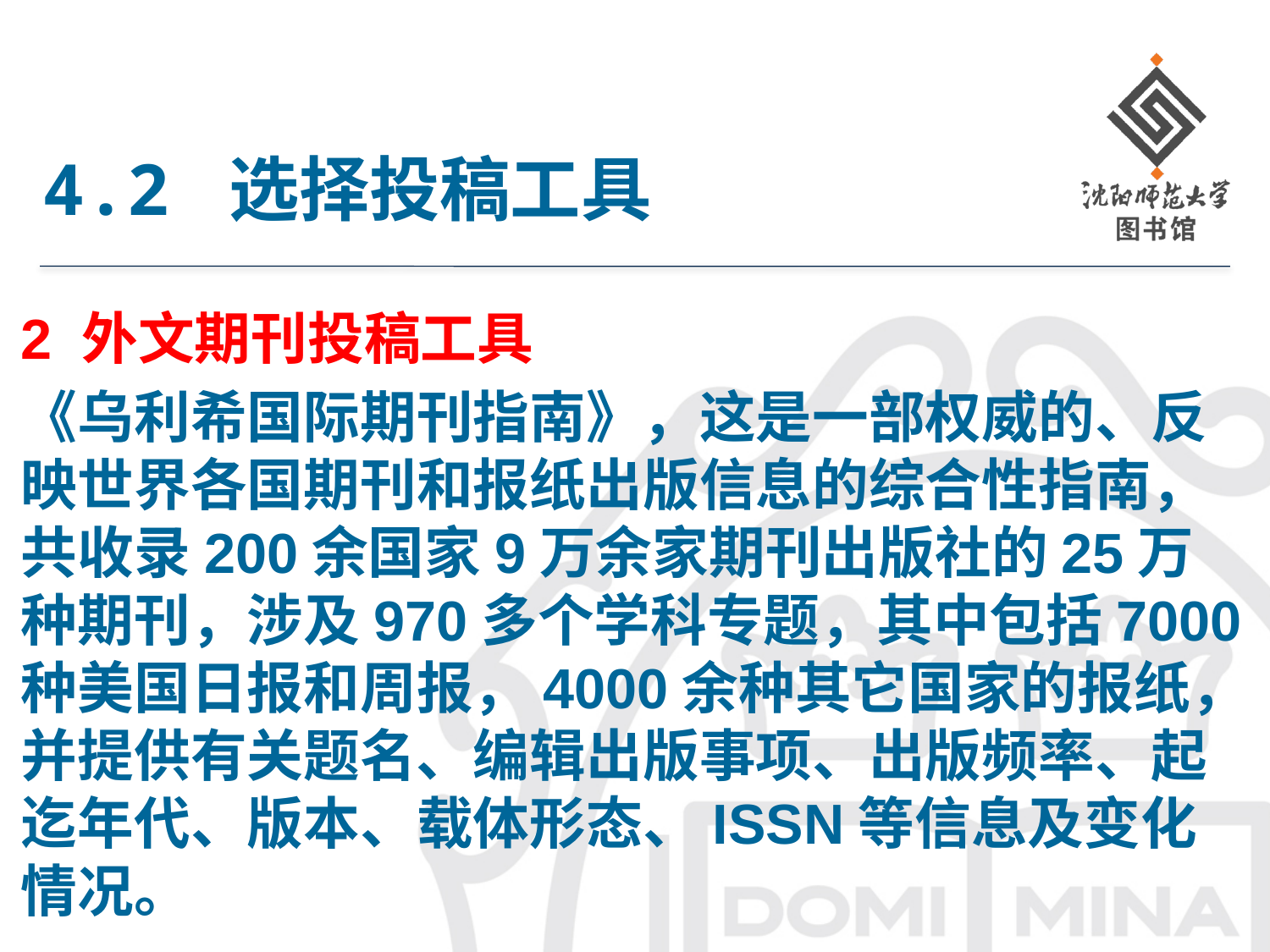

# 4.2 选择投稿工具
2 外文期刊投稿工具
《乌利希国际期刊指南》，这是一部权威的、反映世界各国期刊和报纸出版信息的综合性指南，共收录200余国家9万余家期刊出版社的25万种期刊，涉及970多个学科专题，其中包括7000种美国日报和周报，4000余种其它国家的报纸，并提供有关题名、编辑出版事项、出版频率、起迄年代、版本、载体形态、ISSN等信息及变化情况。